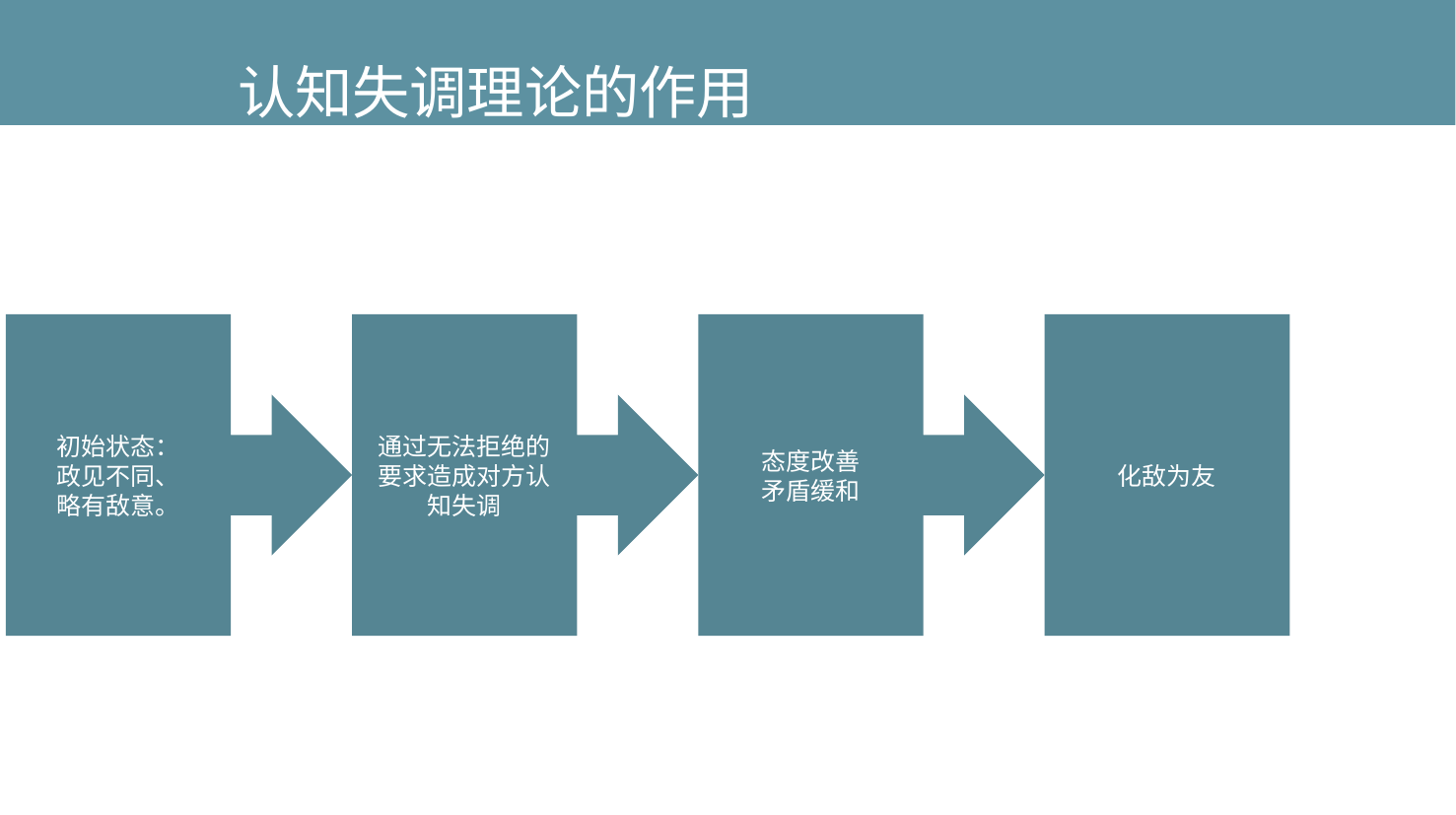

此处添加标题

认知失调理论的作用
03
03
03
初始状态：
政见不同、
略有敌意。
通过无法拒绝的要求造成对方认知失调
态度改善
矛盾缓和
化敌为友